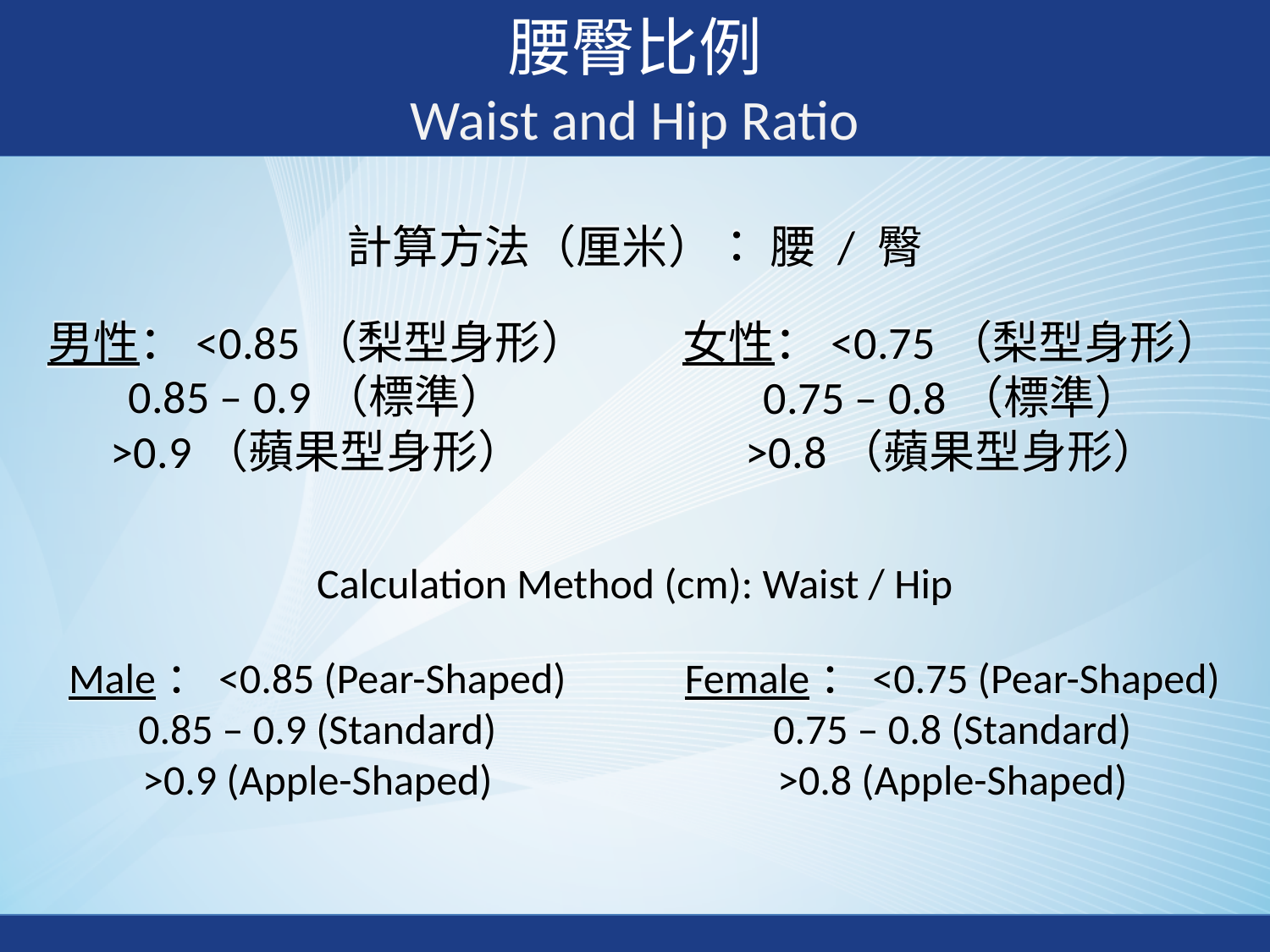

腰臀比例
Waist and Hip Ratio
計算方法（厘米）： 腰 / 臀

男性：<0.85（梨型身形）
0.85 – 0.9（標準）
>0.9（蘋果型身形）

女性：<0.75（梨型身形）
0.75 – 0.8（標準）
>0.8（蘋果型身形）

Calculation Method (cm): Waist / Hip

Male：<0.85 (Pear-Shaped)
0.85 – 0.9 (Standard)
>0.9 (Apple-Shaped)

Female：<0.75 (Pear-Shaped)
0.75 – 0.8 (Standard)
>0.8 (Apple-Shaped)